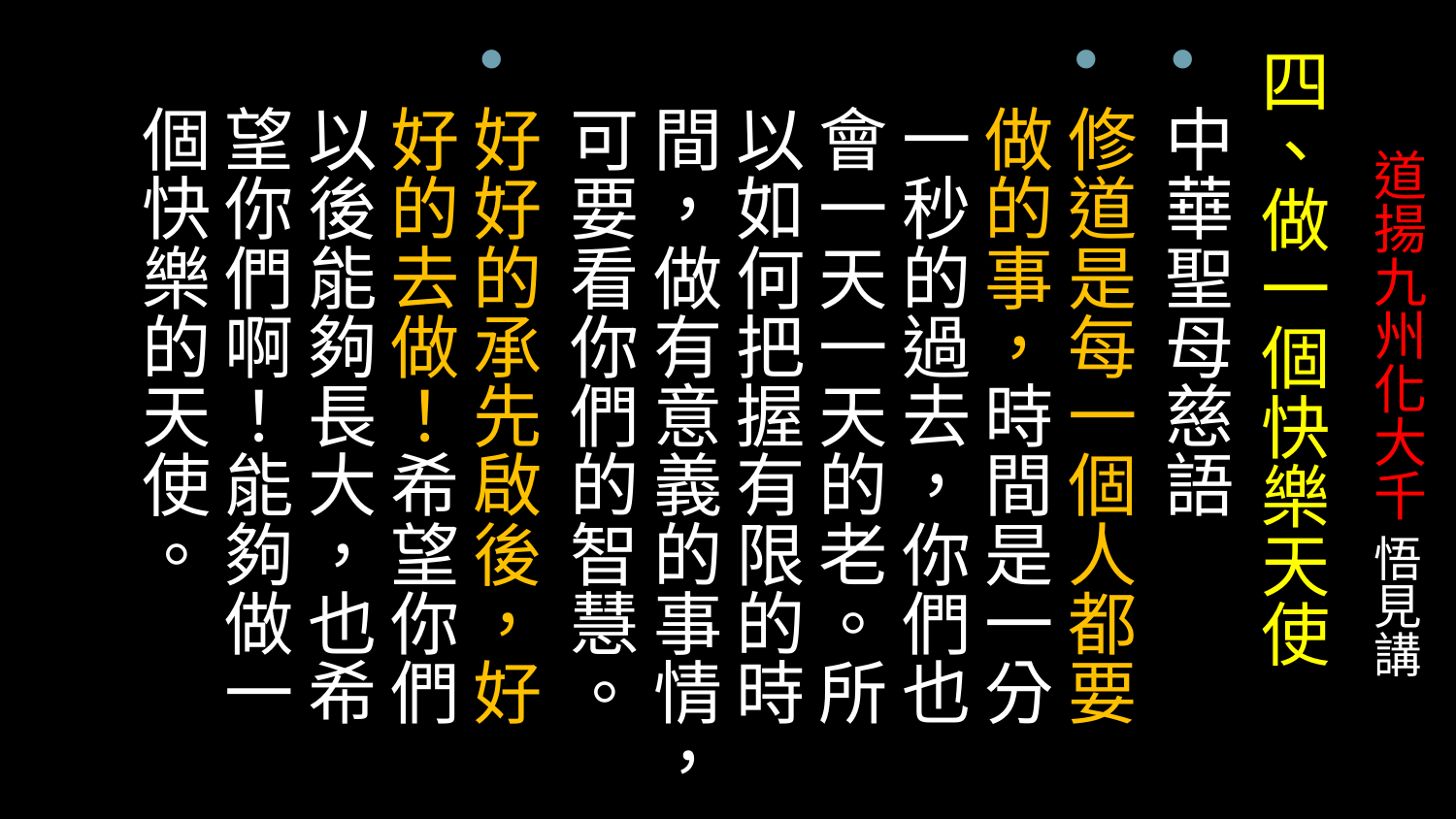

四、做一個快樂天使
中華聖母慈語
修道是每一個人都要做的事，時間是一分一秒的過去，你們也會一天一天的老。所以如何把握有限的時間，做有意義的事情，可要看你們的智慧。
好好的承先啟後，好好的去做！希望你們以後能夠長大，也希望你們啊！能夠做一個快樂的天使。

# 道揚九州化大千 悟見講